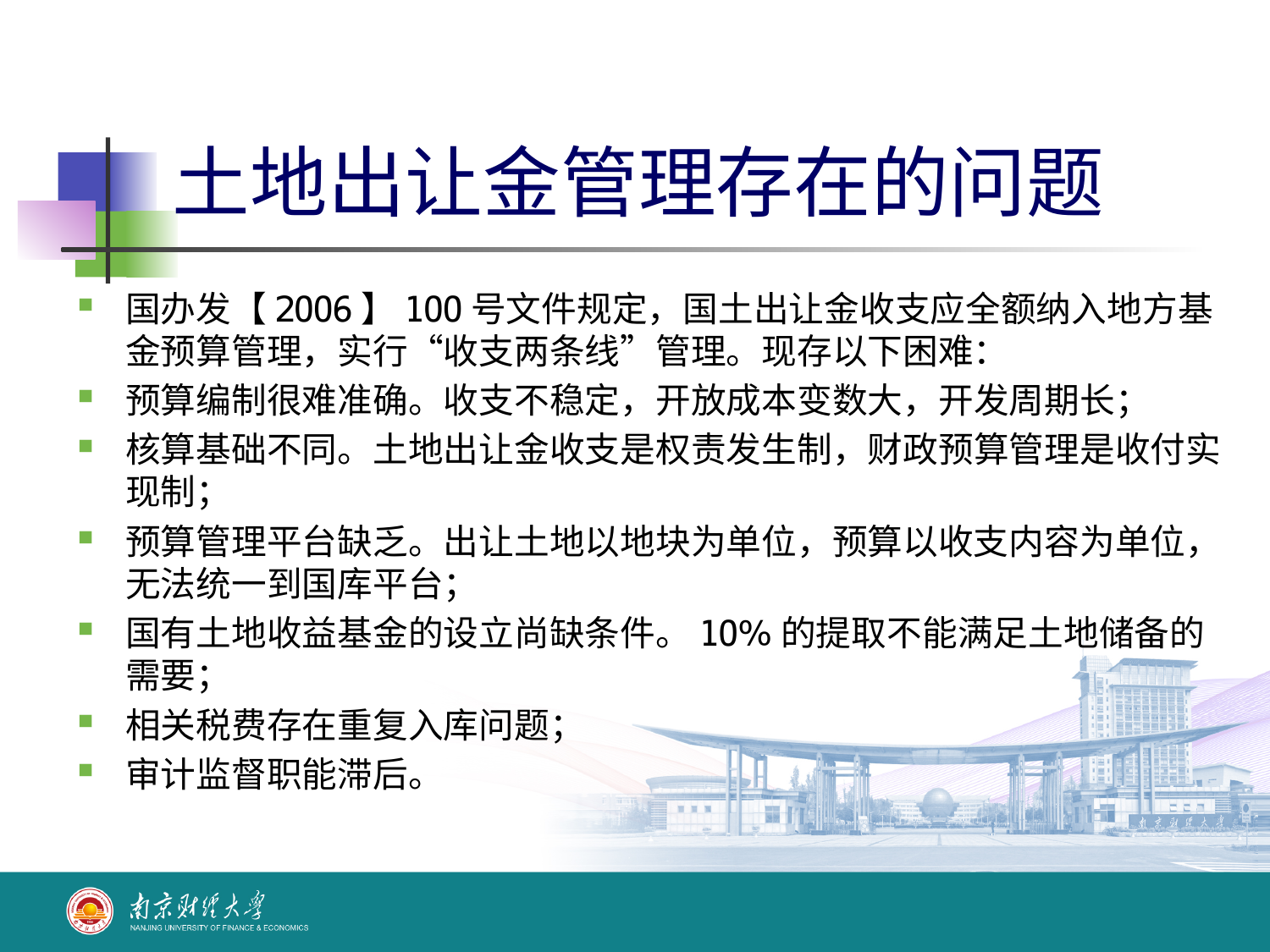

# 土地出让金管理存在的问题
国办发【2006】100号文件规定，国土出让金收支应全额纳入地方基金预算管理，实行“收支两条线”管理。现存以下困难：
预算编制很难准确。收支不稳定，开放成本变数大，开发周期长；
核算基础不同。土地出让金收支是权责发生制，财政预算管理是收付实现制；
预算管理平台缺乏。出让土地以地块为单位，预算以收支内容为单位，无法统一到国库平台；
国有土地收益基金的设立尚缺条件。10%的提取不能满足土地储备的需要；
相关税费存在重复入库问题；
审计监督职能滞后。